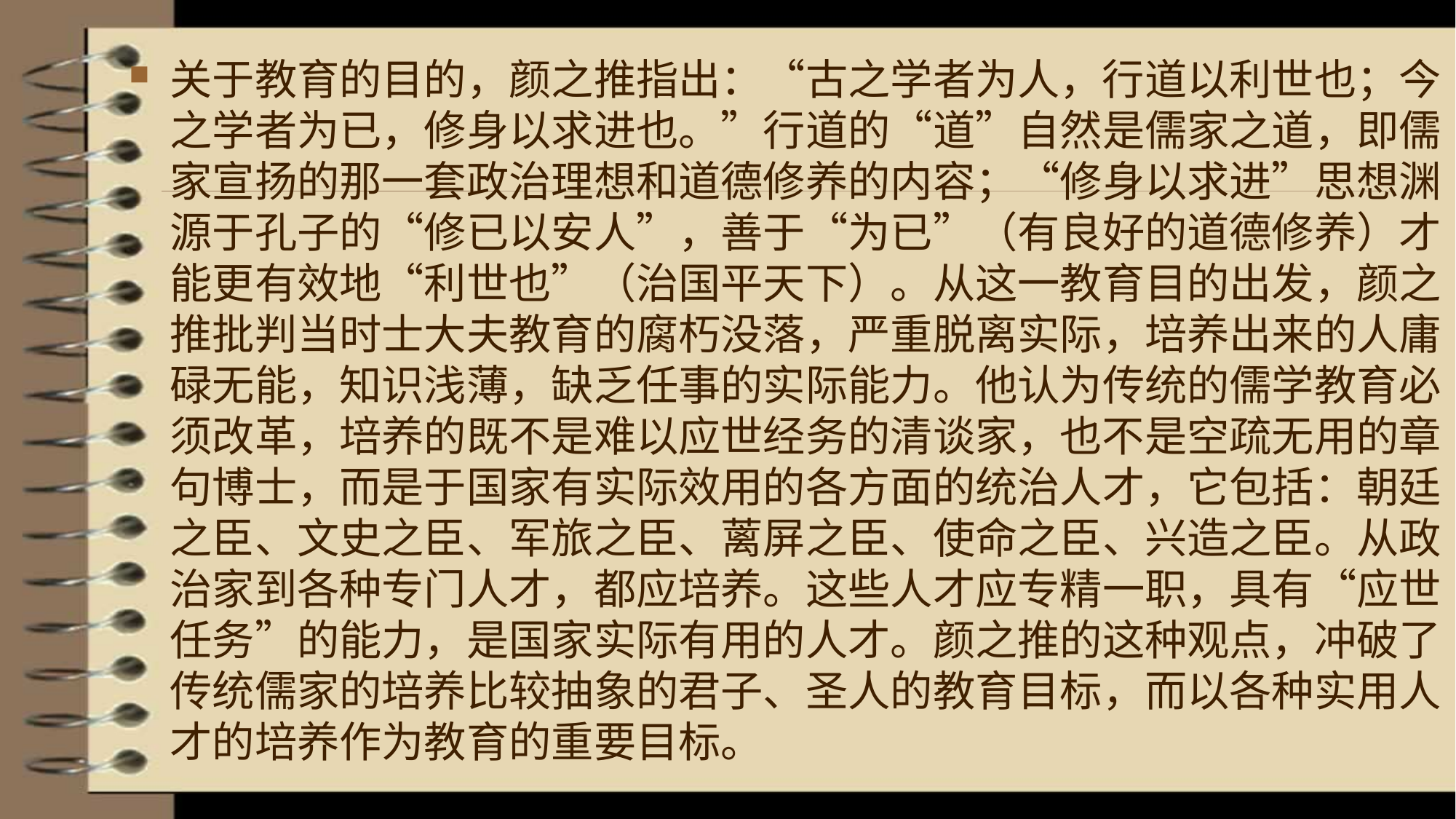

关于教育的目的，颜之推指出：“古之学者为人，行道以利世也；今之学者为已，修身以求进也。”行道的“道”自然是儒家之道，即儒家宣扬的那一套政治理想和道德修养的内容；“修身以求进”思想渊源于孔子的“修已以安人”，善于“为已”（有良好的道德修养）才能更有效地“利世也”（治国平天下）。从这一教育目的出发，颜之推批判当时士大夫教育的腐朽没落，严重脱离实际，培养出来的人庸碌无能，知识浅薄，缺乏任事的实际能力。他认为传统的儒学教育必须改革，培养的既不是难以应世经务的清谈家，也不是空疏无用的章句博士，而是于国家有实际效用的各方面的统治人才，它包括：朝廷之臣、文史之臣、军旅之臣、蓠屏之臣、使命之臣、兴造之臣。从政治家到各种专门人才，都应培养。这些人才应专精一职，具有“应世任务”的能力，是国家实际有用的人才。颜之推的这种观点，冲破了传统儒家的培养比较抽象的君子、圣人的教育目标，而以各种实用人才的培养作为教育的重要目标。
#